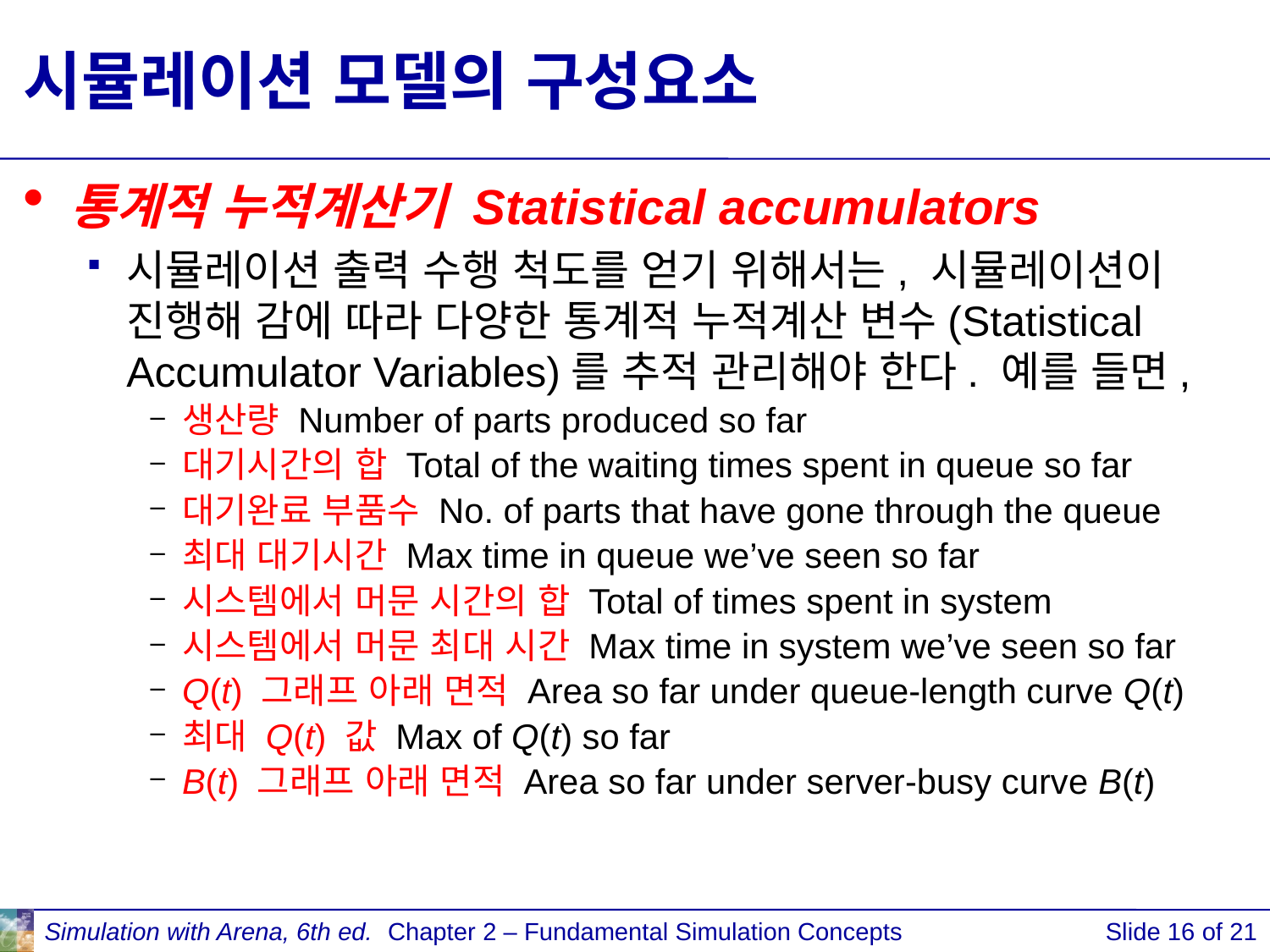

# 시뮬레이션 모델의 구성요소
통계적 누적계산기 Statistical accumulators
시뮬레이션 출력 수행 척도를 얻기 위해서는, 시뮬레이션이 진행해 감에 따라 다양한 통계적 누적계산 변수(Statistical Accumulator Variables)를 추적 관리해야 한다. 예를 들면,
생산량 Number of parts produced so far
대기시간의 합 Total of the waiting times spent in queue so far
대기완료 부품수 No. of parts that have gone through the queue
최대 대기시간 Max time in queue we’ve seen so far
시스템에서 머문 시간의 합 Total of times spent in system
시스템에서 머문 최대 시간 Max time in system we’ve seen so far
Q(t) 그래프 아래 면적 Area so far under queue-length curve Q(t)
최대 Q(t) 값 Max of Q(t) so far
B(t) 그래프 아래 면적 Area so far under server-busy curve B(t)
Simulation with Arena, 6th ed.
Chapter 2 – Fundamental Simulation Concepts
Slide 16 of 21